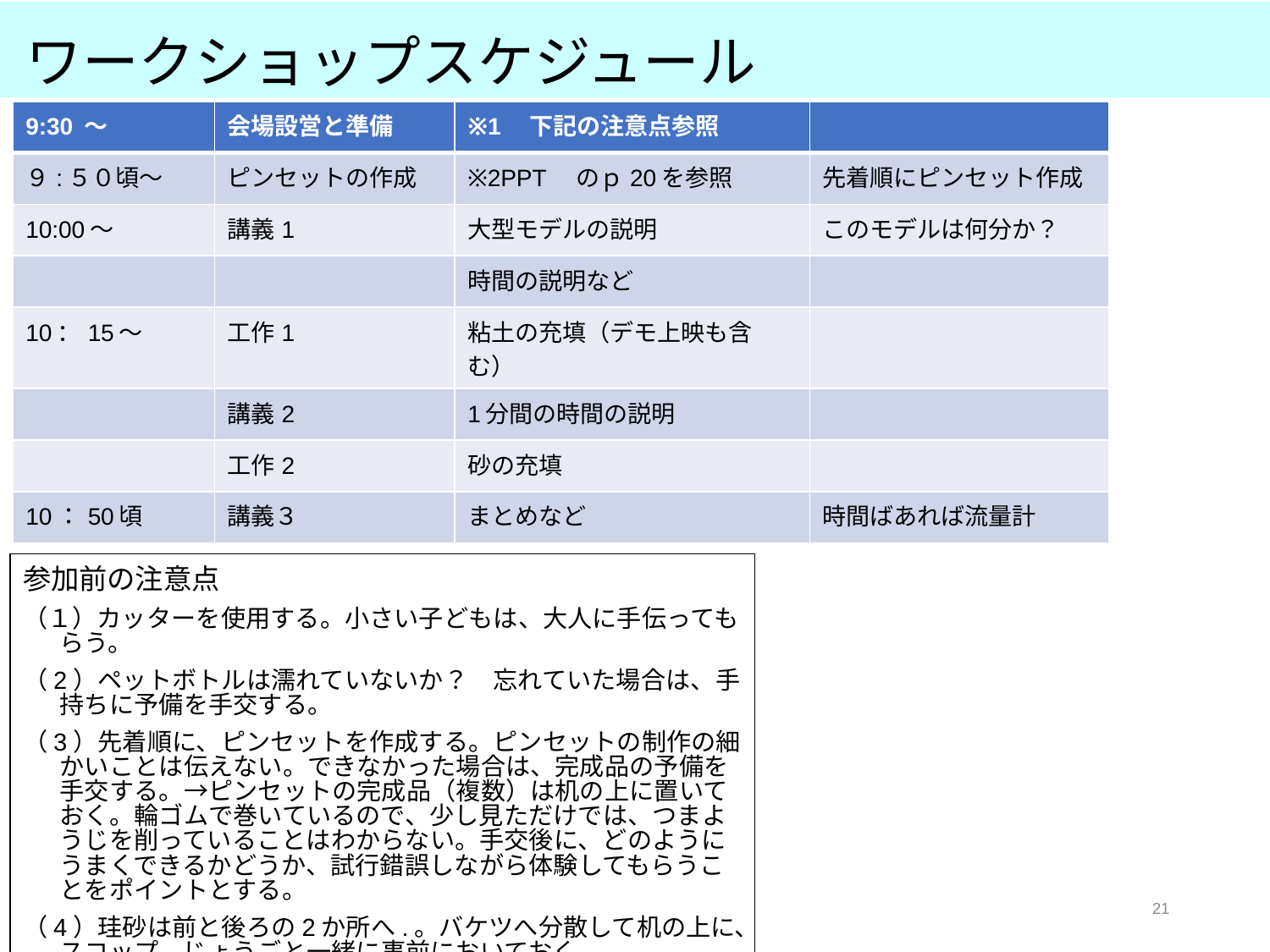

# ワークショップスケジュール
| 9:30 ～ | 会場設営と準備 | ※1　下記の注意点参照 |  |
| --- | --- | --- | --- |
| ９:５０頃～ | ピンセットの作成 | ※2PPT　のｐ20を参照 | 先着順にピンセット作成 |
| 10:00～ | 講義1 | 大型モデルの説明 | このモデルは何分か？ |
|  |  | 時間の説明など |  |
| 10：15～ | 工作1 | 粘土の充填（デモ上映も含む） |  |
|  | 講義2 | 1分間の時間の説明 |  |
|  | 工作2 | 砂の充填 |  |
| 10：50頃 | 講義３ | まとめなど | 時間ばあれば流量計 |
参加前の注意点
（１）カッターを使用する。小さい子どもは、大人に手伝ってもらう。
（2）ペットボトルは濡れていないか？　忘れていた場合は、手持ちに予備を手交する。
（3）先着順に、ピンセットを作成する。ピンセットの制作の細かいことは伝えない。できなかった場合は、完成品の予備を手交する。→ピンセットの完成品（複数）は机の上に置いておく。輪ゴムで巻いているので、少し見ただけでは、つまようじを削っていることはわからない。手交後に、どのようにうまくできるかどうか、試行錯誤しながら体験してもらうことをポイントとする。
（4）珪砂は前と後ろの2か所へ.。バケツへ分散して机の上に、スコップ、じょうごと一緒に事前においておく。
21